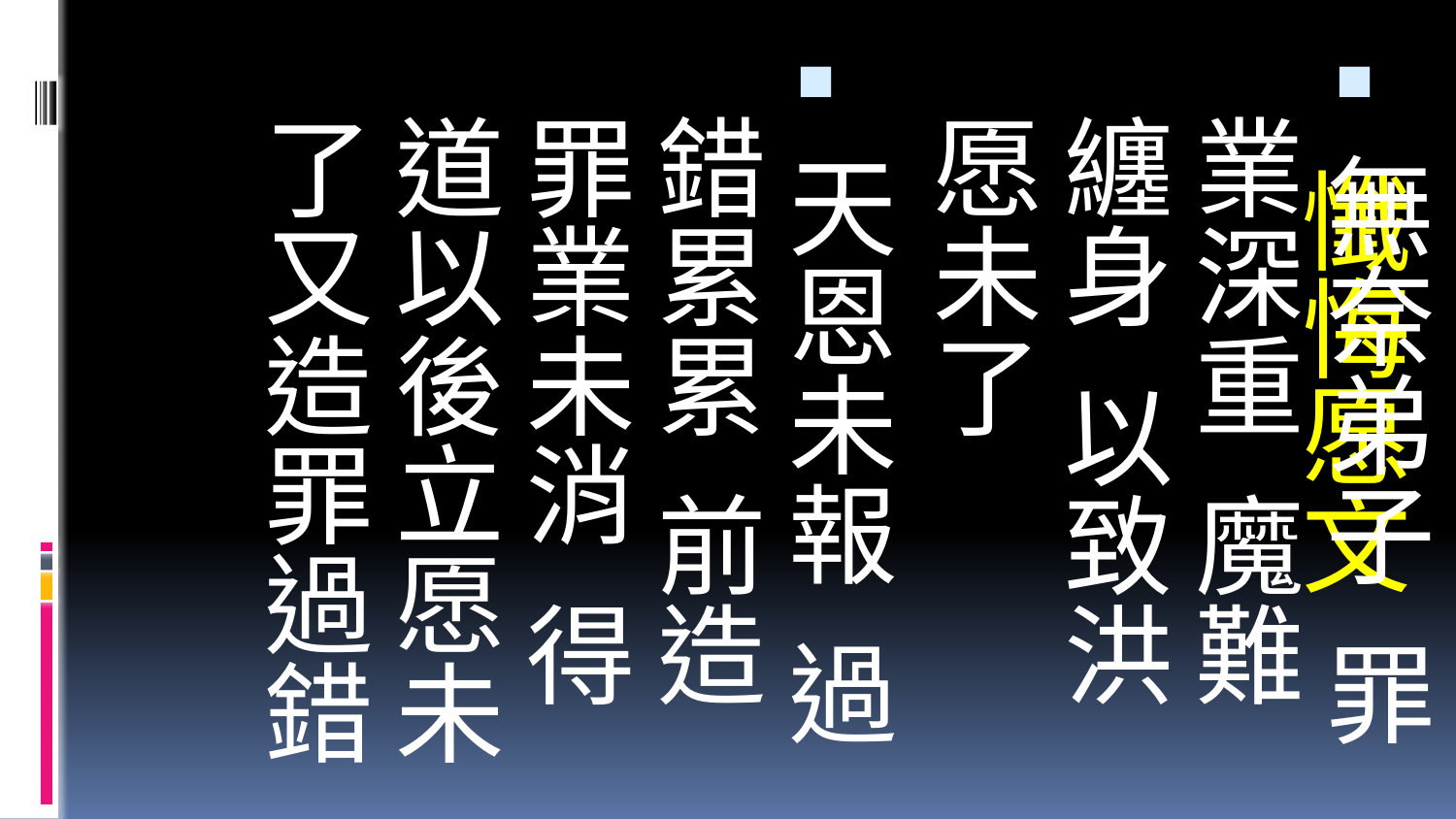

無奈弟子  罪業深重  魔難纏身  以致洪愿未了
天恩未報  過錯累累  前造罪業未消  得道以後立愿未了又造罪過錯

# 懺悔愿文